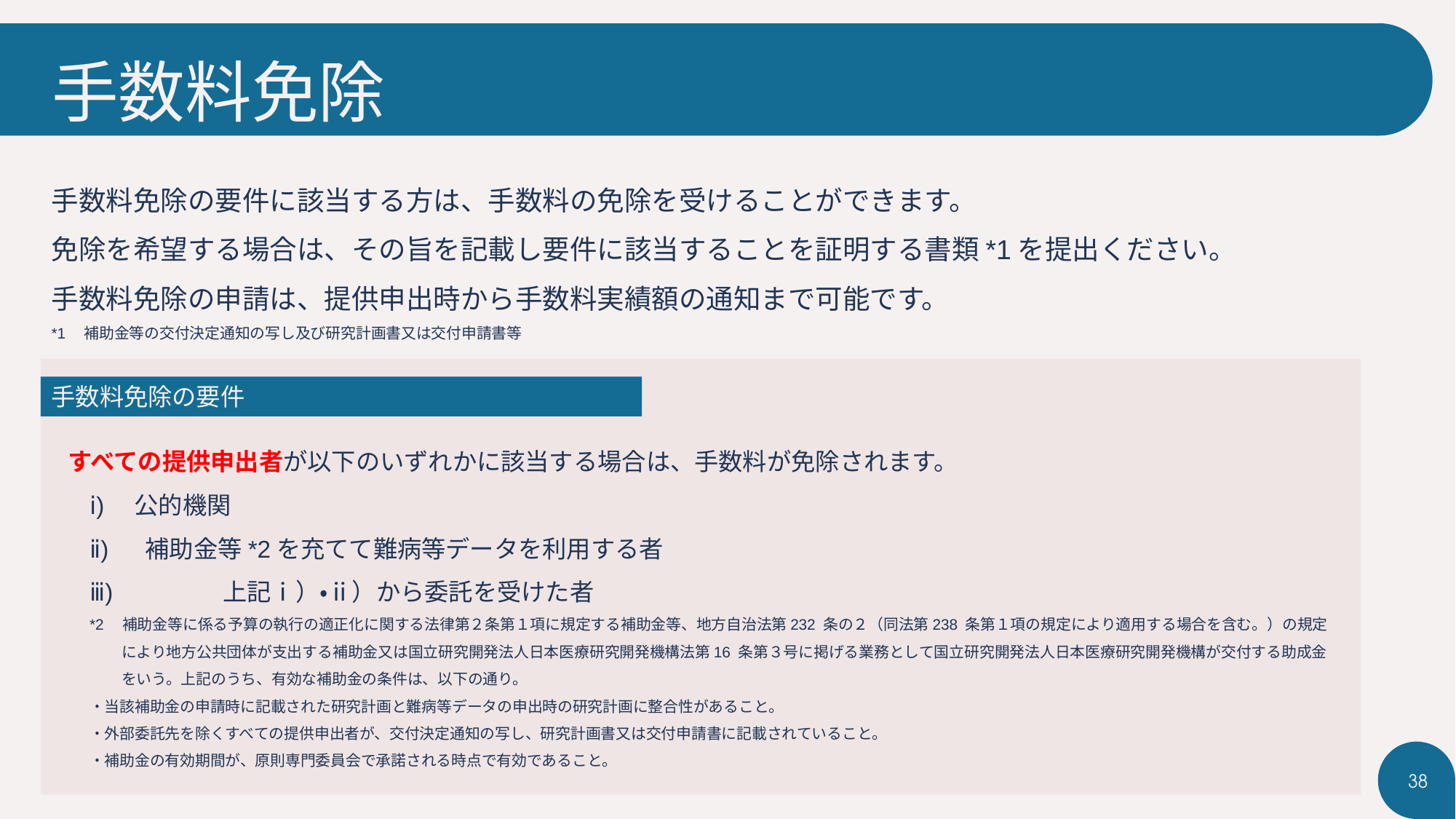

# 手数料免除
手数料免除の要件に該当する方は、手数料の免除を受けることができます。
免除を希望する場合は、その旨を記載し要件に該当することを証明する書類*1を提出ください。
手数料免除の申請は、提供申出時から手数料実績額の通知まで可能です。
*1　補助金等の交付決定通知の写し及び研究計画書又は交付申請書等

手数料免除の要件
すべての提供申出者が以下のいずれかに該当する場合は、手数料が免除されます。
ⅰ)　公的機関
ⅱ) 　補助金等*2を充てて難病等データを利用する者
ⅲ)	　上記ⅰ）・ⅱ）から委託を受けた者
*2　補助金等に係る予算の執行の適正化に関する法律第２条第１項に規定する補助金等、地方自治法第232 条の２（同法第238 条第１項の規定により適用する場合を含む。）の規定により地方公共団体が支出する補助金又は国立研究開発法人日本医療研究開発機構法第16 条第３号に掲げる業務として国立研究開発法人日本医療研究開発機構が交付する助成金をいう。上記のうち、有効な補助金の条件は、以下の通り。
・当該補助金の申請時に記載された研究計画と難病等データの申出時の研究計画に整合性があること。
・外部委託先を除くすべての提供申出者が、交付決定通知の写し、研究計画書又は交付申請書に記載されていること。
・補助金の有効期間が、原則専門委員会で承諾される時点で有効であること。
38